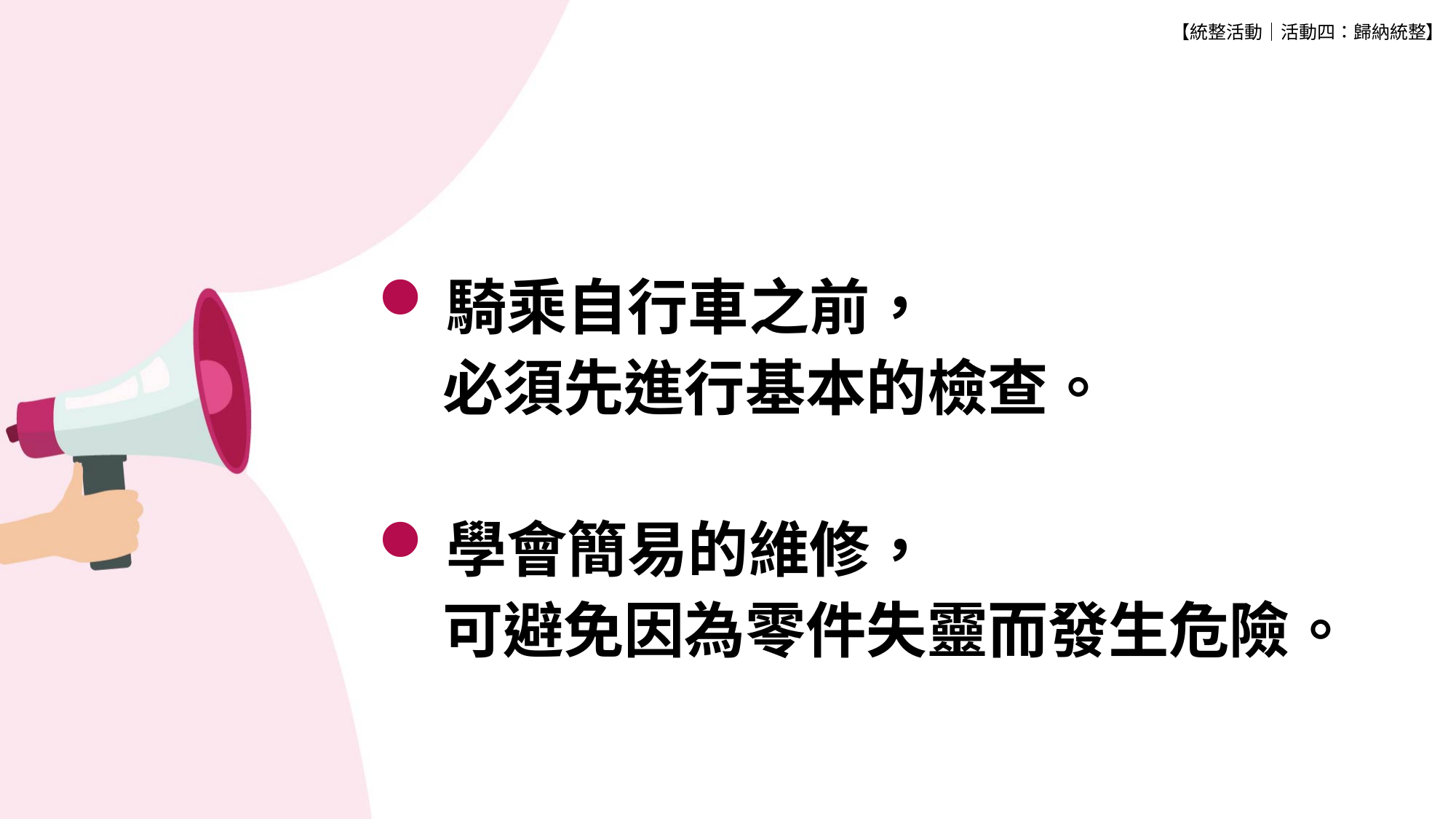

【統整活動│活動四：歸納統整】
騎乘自行車之前，
必須先進行基本的檢查。

學會簡易的維修，
可避免因為零件失靈而發生危險。